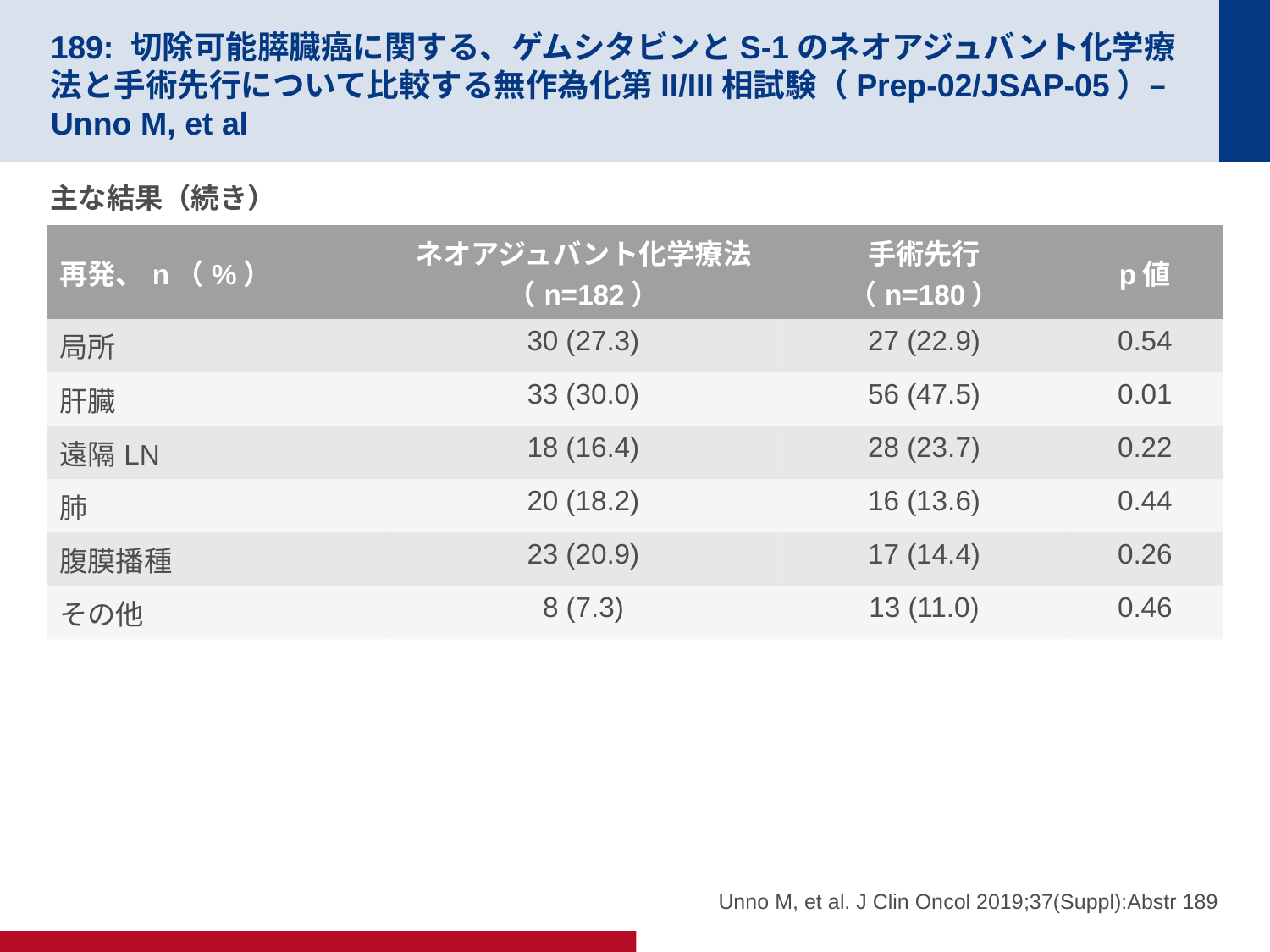

# 189: 切除可能膵臓癌に関する、ゲムシタビンとS-1のネオアジュバント化学療法と手術先行について比較する無作為化第II/III相試験（Prep-02/JSAP-05）– Unno M, et al
主な結果（続き）
| 再発、n（%） | ネオアジュバント化学療法（n=182） | 手術先行 （n=180） | p値 |
| --- | --- | --- | --- |
| 局所 | 30 (27.3) | 27 (22.9) | 0.54 |
| 肝臓 | 33 (30.0) | 56 (47.5) | 0.01 |
| 遠隔LN | 18 (16.4) | 28 (23.7) | 0.22 |
| 肺 | 20 (18.2) | 16 (13.6) | 0.44 |
| 腹膜播種 | 23 (20.9) | 17 (14.4) | 0.26 |
| その他 | 8 (7.3) | 13 (11.0) | 0.46 |
Unno M, et al. J Clin Oncol 2019;37(Suppl):Abstr 189